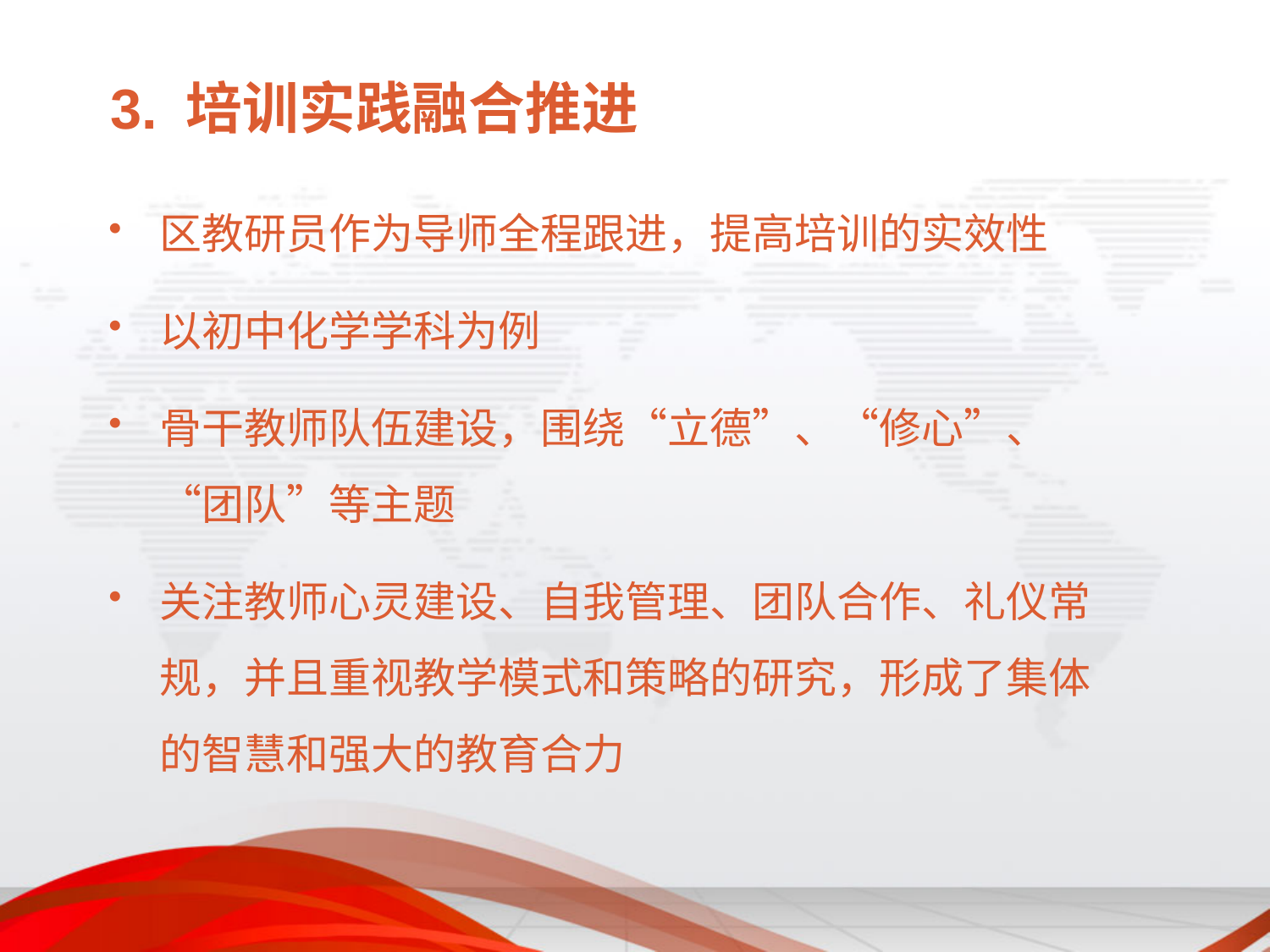

# 3. 培训实践融合推进
区教研员作为导师全程跟进，提高培训的实效性
以初中化学学科为例
骨干教师队伍建设，围绕“立德”、“修心”、“团队”等主题
关注教师心灵建设、自我管理、团队合作、礼仪常规，并且重视教学模式和策略的研究，形成了集体的智慧和强大的教育合力